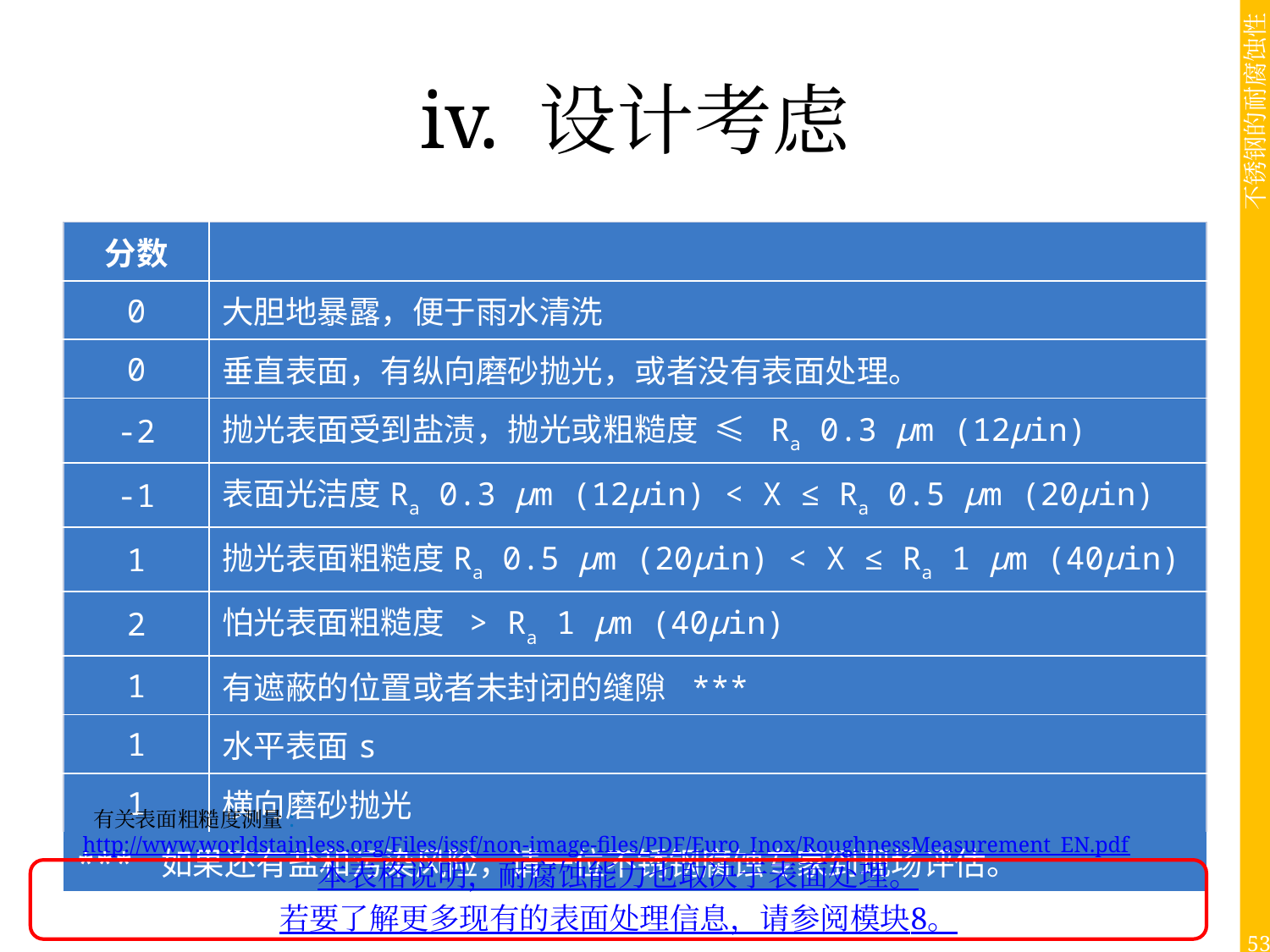

# 设计考虑
| 分数 |  |
| --- | --- |
| 0 | 大胆地暴露，便于雨水清洗 |
| 0 | 垂直表面，有纵向磨砂抛光，或者没有表面处理。 |
| -2 | 抛光表面受到盐渍，抛光或粗糙度 ≤ Ra 0.3 µm (12µin) |
| -1 | 表面光洁度Ra 0.3 µm (12µin) < X ≤ Ra 0.5 µm (20µin) |
| 1 | 抛光表面粗糙度Ra 0.5 µm (20µin) < X ≤ Ra 1 µm (40µin) |
| 2 | 怕光表面粗糙度 > Ra 1 µm (40µin) |
| 1 | 有遮蔽的位置或者未封闭的缝隙 \*\*\* |
| 1 | 水平表面s |
| 1 | 横向磨砂抛光 |
| \*\*\* 如果还有盐和污染风险，请一位不锈钢腐蚀专家到现场评估。 |  |
 有关表面粗糙度测量: http://www.worldstainless.org/Files/issf/non-image-files/PDF/Euro_Inox/RoughnessMeasurement_EN.pdf
本表格说明，耐腐蚀能力也取决于表面处理。
若要了解更多现有的表面处理信息，请参阅模块8。
53